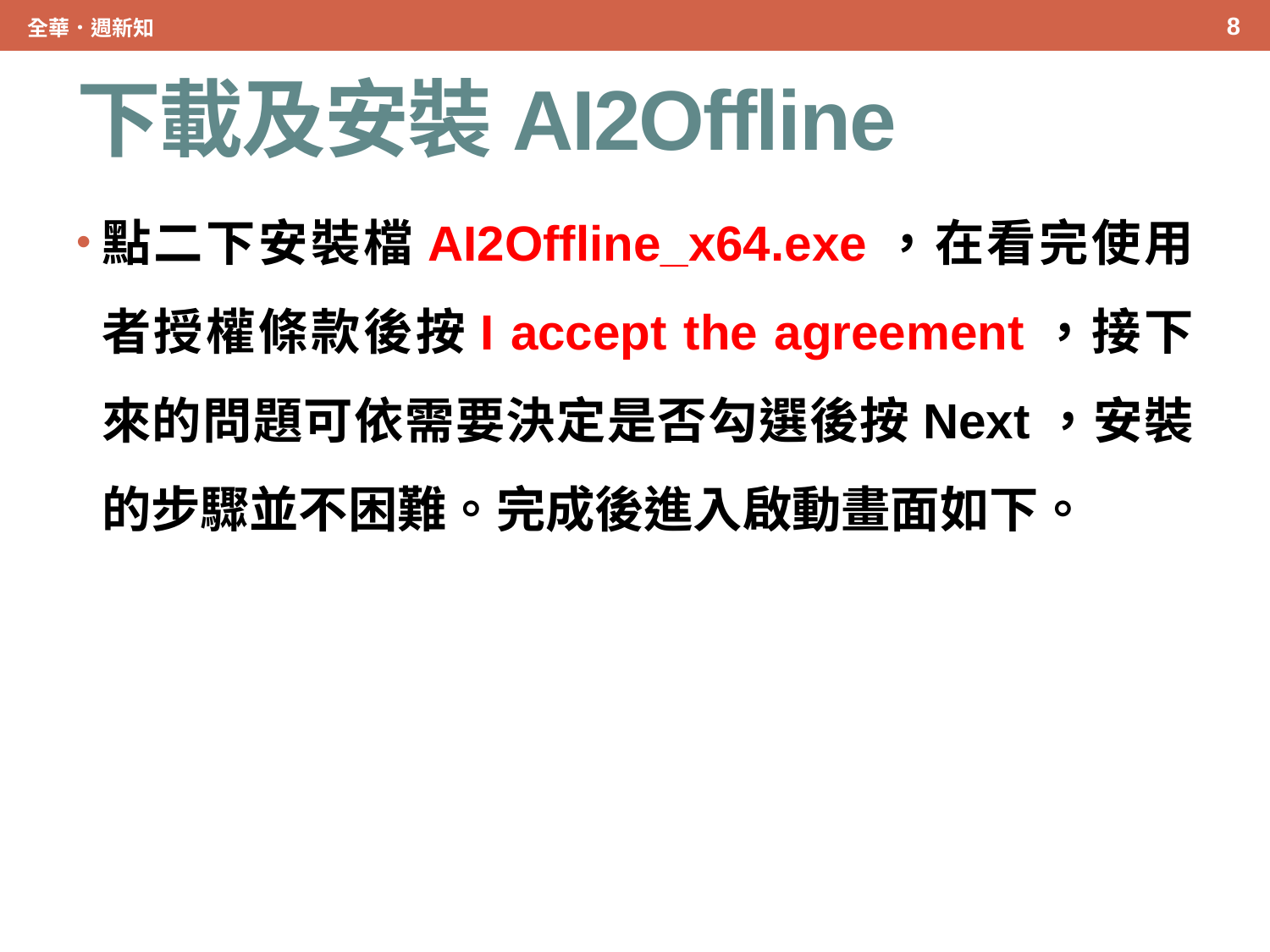

8
全華．週新知
# 下載及安裝AI2Offline
點二下安裝檔AI2Offline_x64.exe，在看完使用者授權條款後按I accept the agreement，接下來的問題可依需要決定是否勾選後按Next，安裝的步驟並不困難。完成後進入啟動畫面如下。